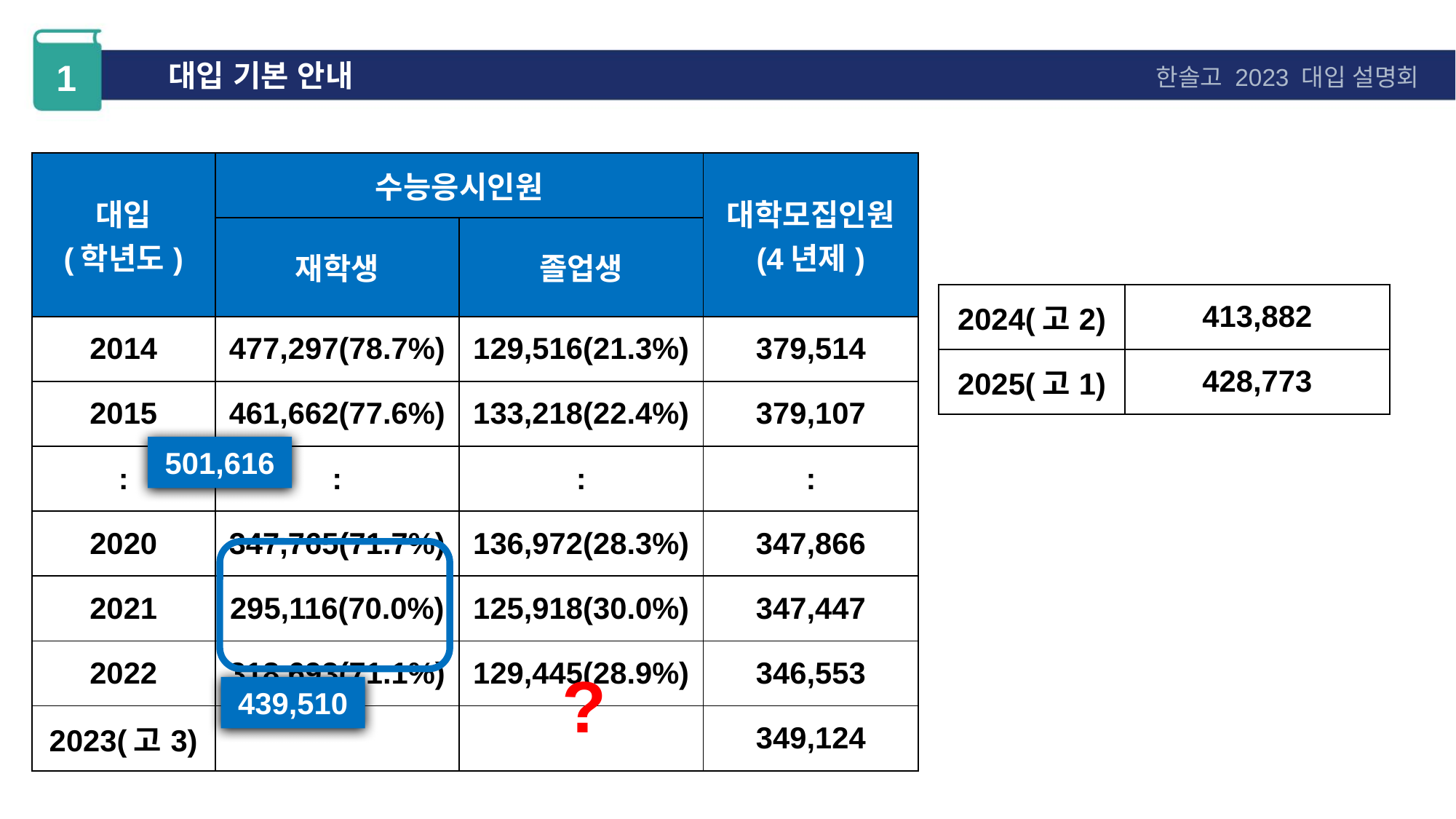

1
대입 기본 안내
한솔고 2023 대입 설명회
| 대입 (학년도) | 수능응시인원 |  | 대학모집인원 (4년제) |
| --- | --- | --- | --- |
|  | 재학생 | 졸업생 |  |
| 2014 | 477,297(78.7%) | 129,516(21.3%) | 379,514 |
| 2015 | 461,662(77.6%) | 133,218(22.4%) | 379,107 |
| : | : | : | : |
| 2020 | 347,765(71.7%) | 136,972(28.3%) | 347,866 |
| 2021 | 295,116(70.0%) | 125,918(30.0%) | 347,447 |
| 2022 | 318,693(71.1%) | 129,445(28.9%) | 346,553 |
| 2023(고3) |  |  | 349,124 |
| 2024(고2) | 413,882 |
| --- | --- |
| 2025(고1) | 428,773 |
501,616

439,510
?